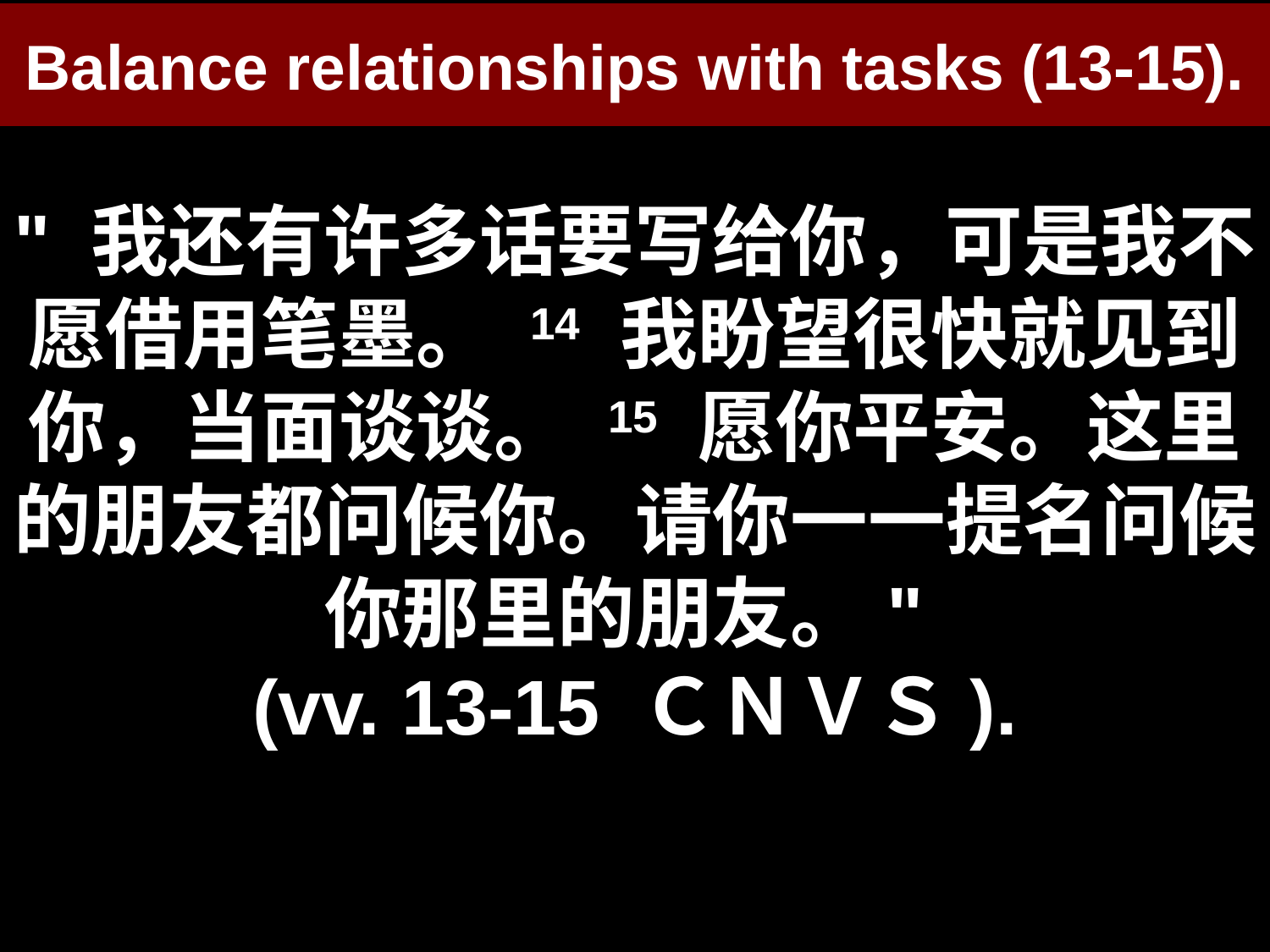

# Balance relationships with tasks (13-15).

" 我还有许多话要写给你，可是我不愿借用笔墨。 14 我盼望很快就见到你，当面谈谈。 15 愿你平安。这里的朋友都问候你。请你一一提名问候你那里的朋友。"
(vv. 13-15 ＣＮＶＳ).